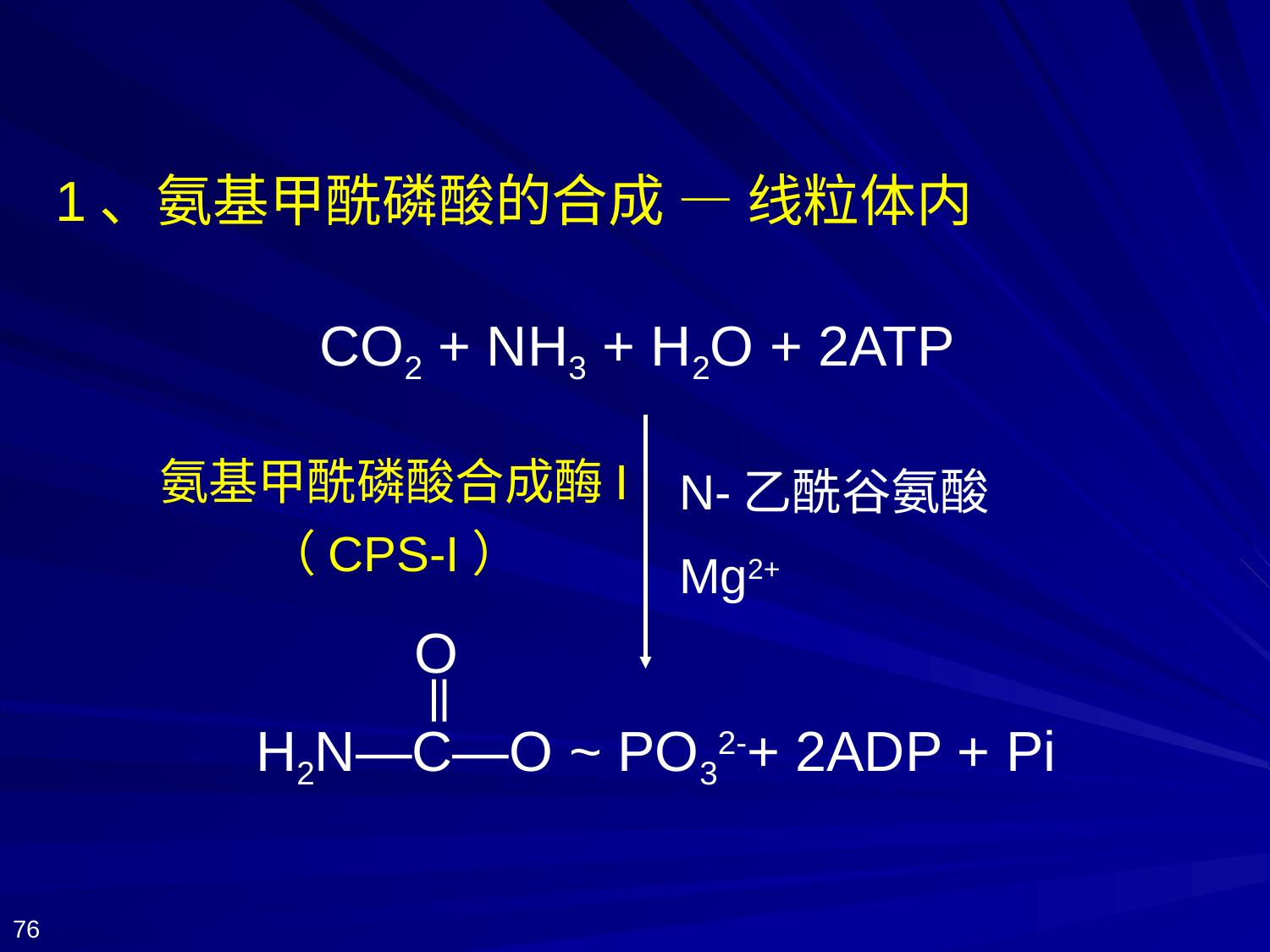

1、氨基甲酰磷酸的合成 — 线粒体内
CO2 + NH3 + H2O + 2ATP

N-乙酰谷氨酸
Mg2+
氨基甲酰磷酸合成酶I
（CPS-I）
O

H2N—C—O ~ PO32-+ 2ADP + Pi
76